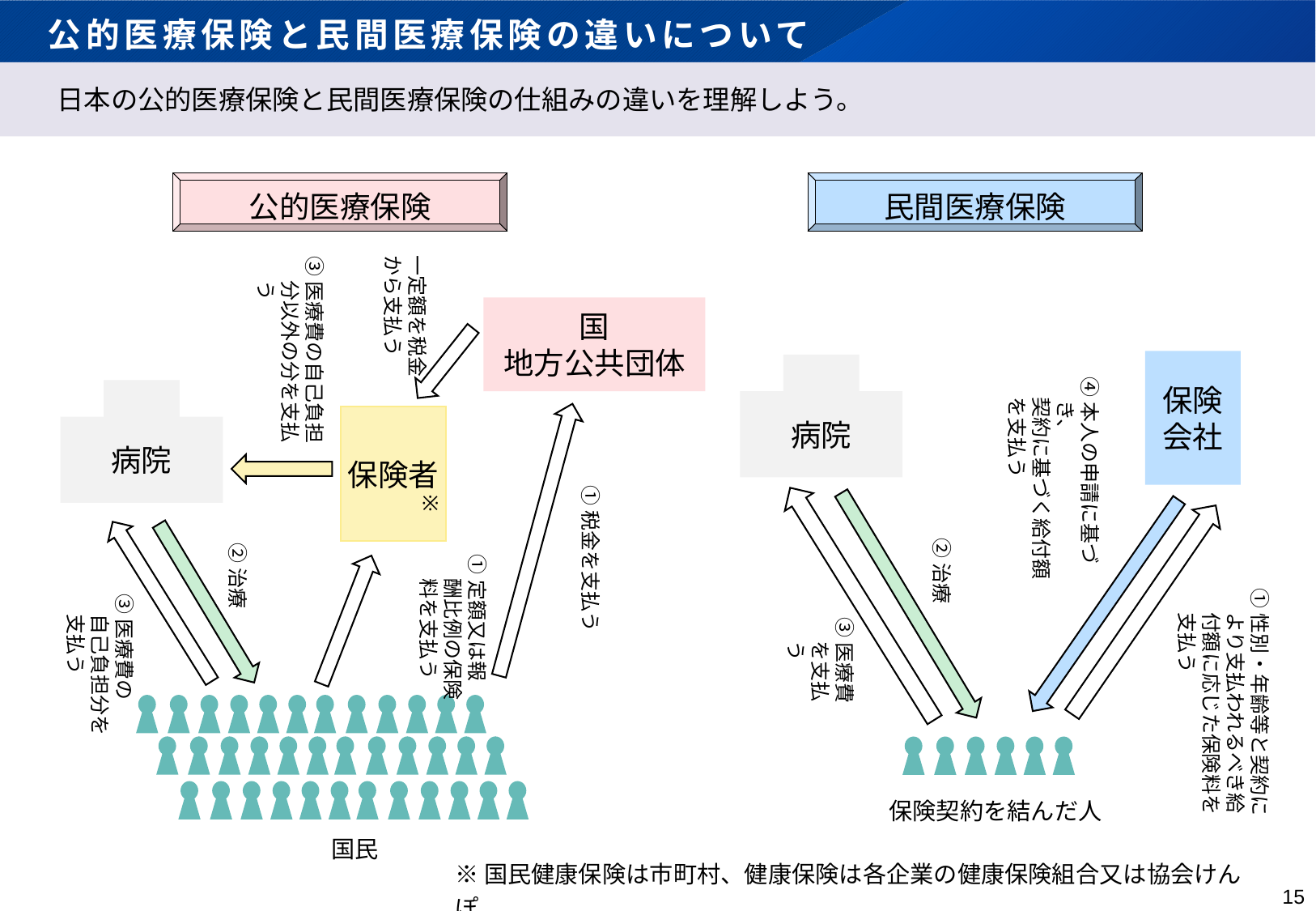

# 公的医療保険と民間医療保険の違いについて
日本の公的医療保険と民間医療保険の仕組みの違いを理解しよう。
公的医療保険
民間医療保険
一定額を税金から支払う
③医療費の自己負担分以外の分を支払う
国
地方公共団体

保険会社

病院
④本人の申請に基づき、
　契約に基づく給付額
　を支払う

病院
保険者
※

①税金を支払う

②治療
②治療
①定額又は報酬比例の保険料を支払う
①性別・年齢等と契約により支払われるべき給付額に応じた保険料を支払う
③医療費の
　自己負担分を
　支払う

③医療費を支払う

保険契約を結んだ人
国民
※国民健康保険は市町村、健康保険は各企業の健康保険組合又は協会けんぽ
15